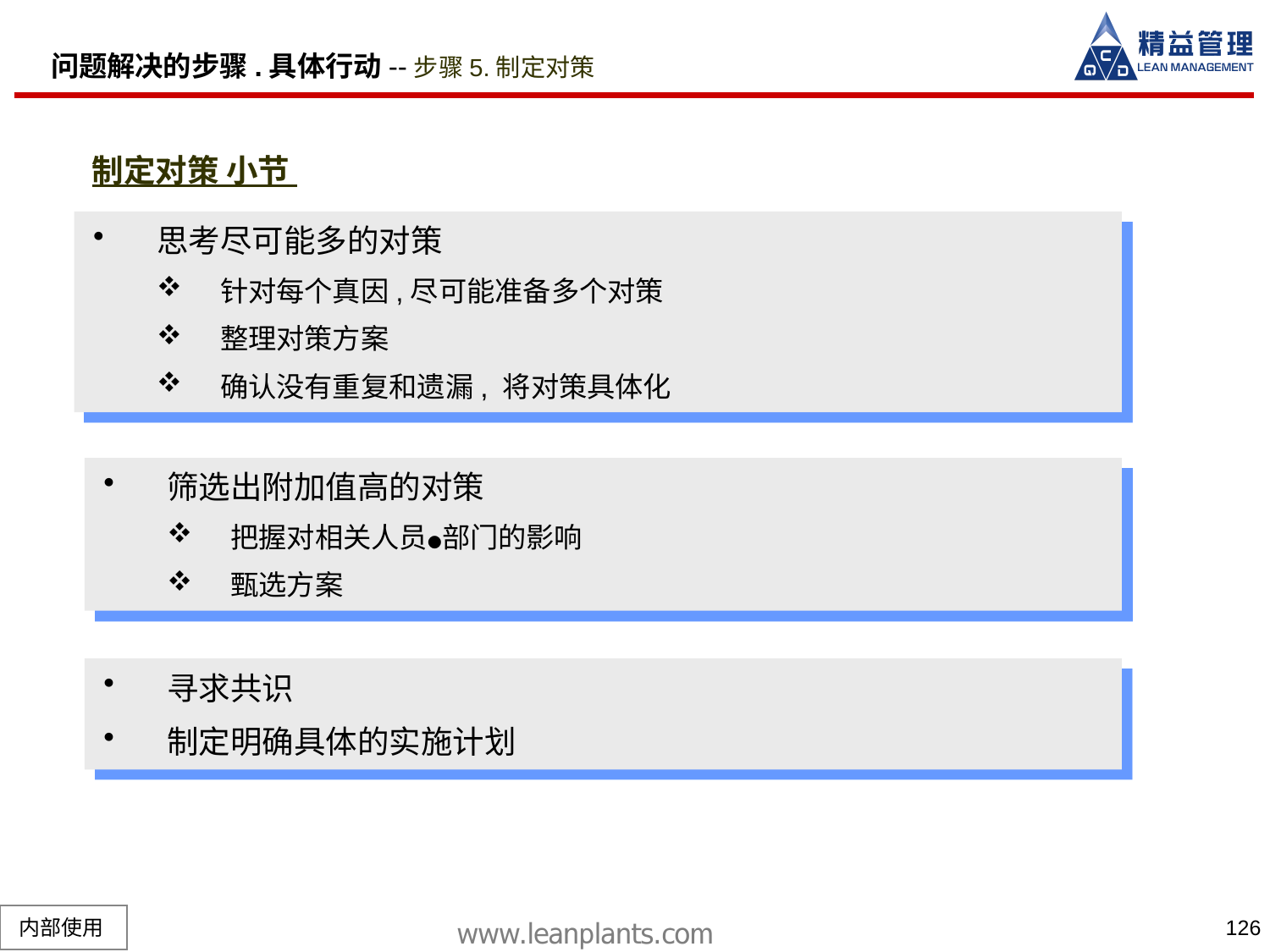

问题解决的步骤.具体行动--步骤5.制定对策
制定对策 小节
思考尽可能多的对策
针对每个真因,尽可能准备多个对策
整理对策方案
确认没有重复和遗漏, 将对策具体化
筛选出附加值高的对策
把握对相关人员●部门的影响
甄选方案
寻求共识
制定明确具体的实施计划
内部使用